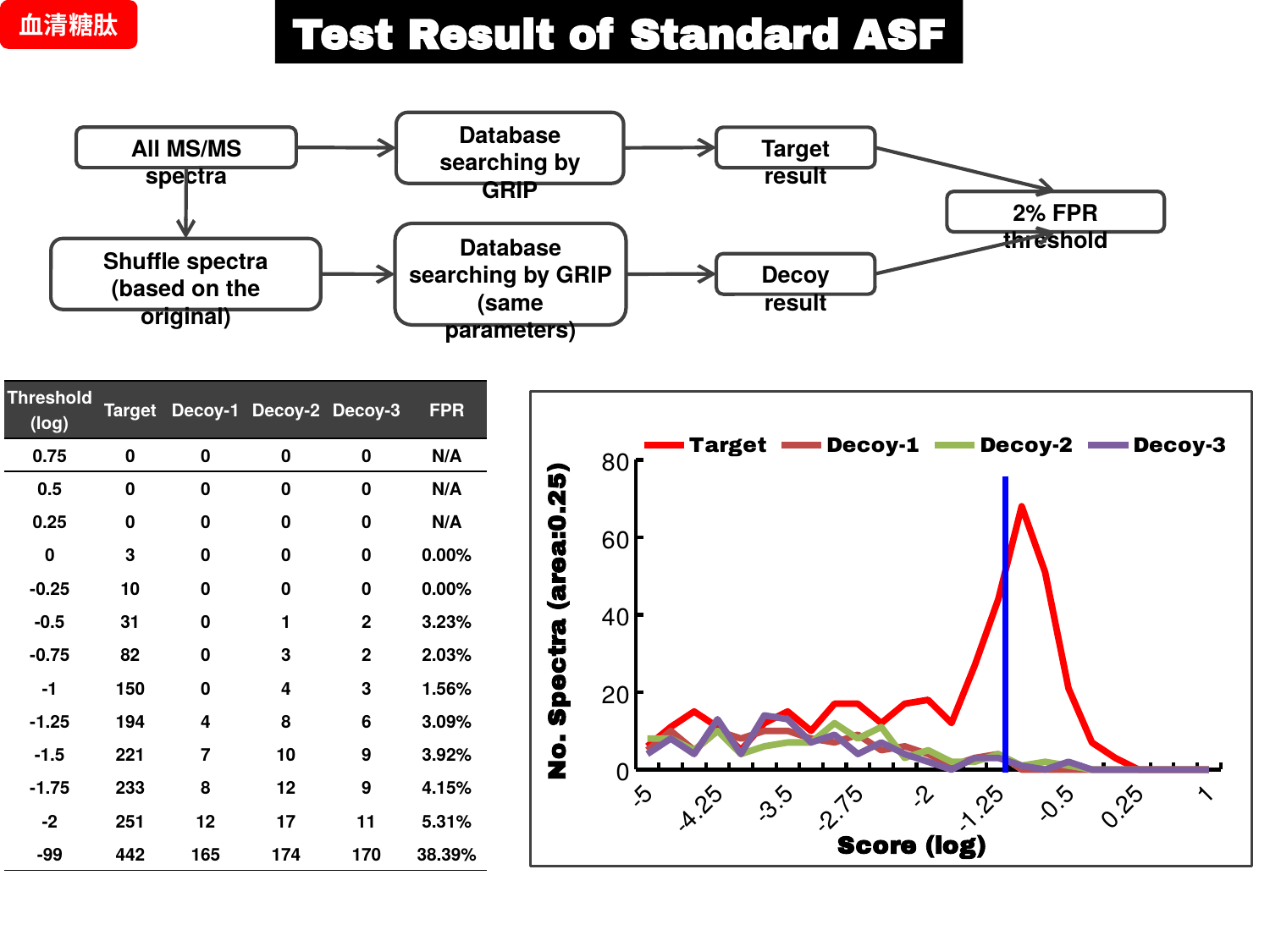

Test Result of Standard ASF
血清糖肽
Database
searching by GRIP
All MS/MS spectra
Target result
2% FPR threshold
Database
searching by GRIP
(same parameters)
Shuffle spectra
(based on the original)
Decoy result
| Threshold (log) | Target | Decoy-1 | Decoy-2 | Decoy-3 | FPR |
| --- | --- | --- | --- | --- | --- |
| 0.75 | 0 | 0 | 0 | 0 | N/A |
| 0.5 | 0 | 0 | 0 | 0 | N/A |
| 0.25 | 0 | 0 | 0 | 0 | N/A |
| 0 | 3 | 0 | 0 | 0 | 0.00% |
| -0.25 | 10 | 0 | 0 | 0 | 0.00% |
| -0.5 | 31 | 0 | 1 | 2 | 3.23% |
| -0.75 | 82 | 0 | 3 | 2 | 2.03% |
| -1 | 150 | 0 | 4 | 3 | 1.56% |
| -1.25 | 194 | 4 | 8 | 6 | 3.09% |
| -1.5 | 221 | 7 | 10 | 9 | 3.92% |
| -1.75 | 233 | 8 | 12 | 9 | 4.15% |
| -2 | 251 | 12 | 17 | 11 | 5.31% |
| -99 | 442 | 165 | 174 | 170 | 38.39% |

### Chart

| Category |  |  |  |  |
|---|---|---|---|---|
| -5 | 6.0 | 5.0 | 8.0 | 4.0 |
| -4.75 | 11.0 | 10.0 | 8.0 | 8.0 |
| -4.5 | 15.0 | 5.0 | 5.0 | 4.0 |
| -4.25 | 11.0 | 10.0 | 10.0 | 13.0 |
| -4 | 5.0 | 8.0 | 4.0 | 4.0 |
| -3.75 | 12.0 | 10.0 | 6.0 | 14.0 |
| -3.5 | 15.0 | 10.0 | 7.0 | 13.0 |
| -3.25 | 10.0 | 8.0 | 7.0 | 7.0 |
| -3 | 17.0 | 7.0 | 12.0 | 9.0 |
| -2.75 | 17.0 | 9.0 | 8.0 | 4.0 |
| -2.5 | 12.0 | 5.0 | 11.0 | 7.0 |
| -2.25 | 17.0 | 6.0 | 3.0 | 4.0 |
| -2 | 18.0 | 4.0 | 5.0 | 2.0 |
| -1.7500000000000011 | 12.0 | 1.0 | 2.0 | 0.0 |
| -1.5 | 27.0 | 3.0 | 2.0 | 3.0 |
| -1.25 | 44.0 | 4.0 | 4.0 | 3.0 |
| -1 | 68.0 | 0.0 | 1.0 | 1.0 |
| -0.750000000000001 | 51.0 | 0.0 | 2.0 | 0.0 |
| -0.5 | 21.0 | 0.0 | 1.0 | 2.0 |
| -0.25 | 7.0 | 0.0 | 0.0 | 0.0 |
| 0 | 3.0 | 0.0 | 0.0 | 0.0 |
| 0.25 | 0.0 | 0.0 | 0.0 | 0.0 |
| 0.5 | 0.0 | 0.0 | 0.0 | 0.0 |
| 0.750000000000001 | 0.0 | 0.0 | 0.0 | 0.0 |
| 1 | 0.0 | 0.0 | 0.0 | 0.0 |